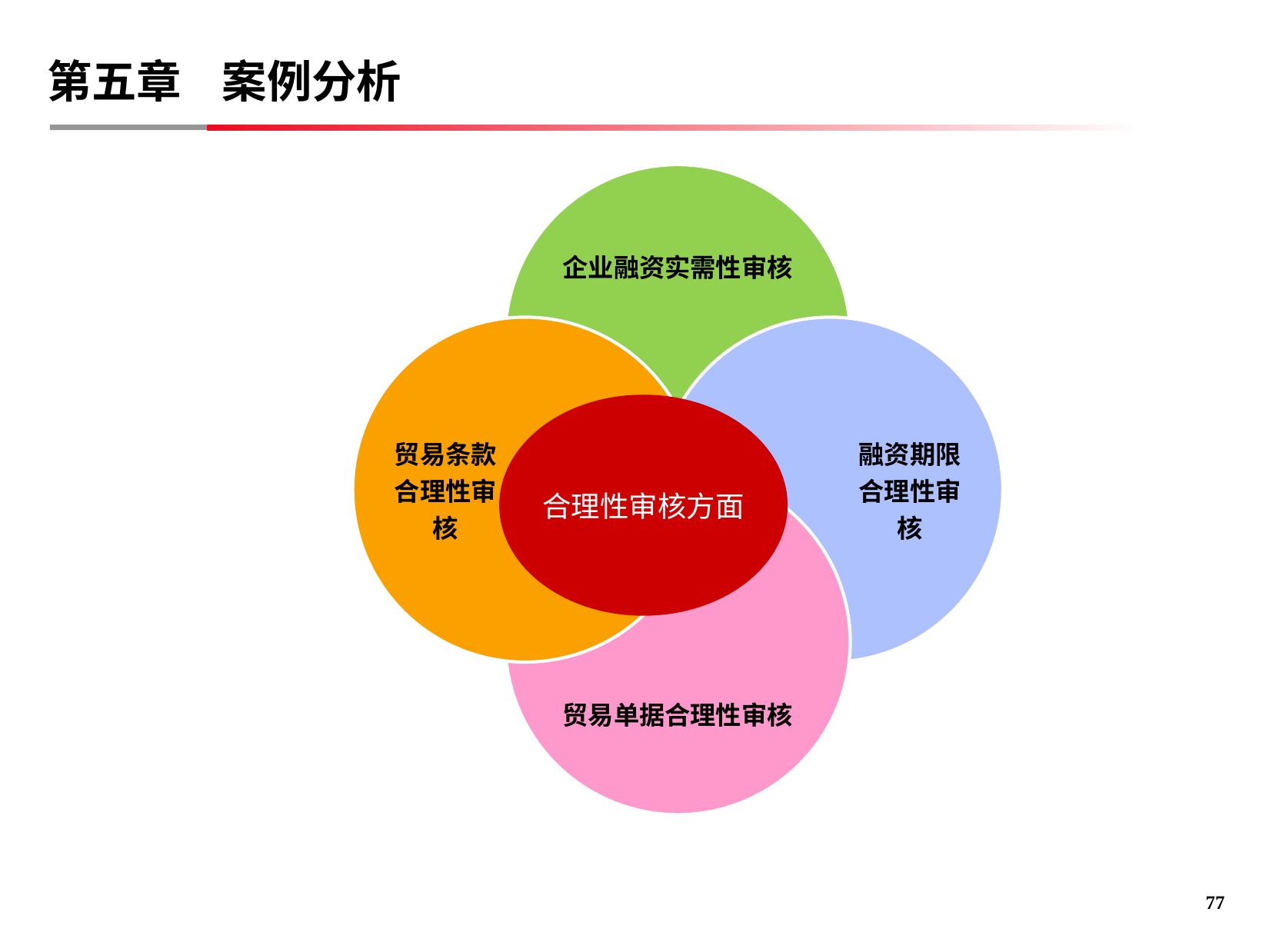

第五章    案例分析
融资期限合理性审核
贸易单据合理性审核
贸易条款合理性审核
企业融资实需性审核
合理性审核方面
77